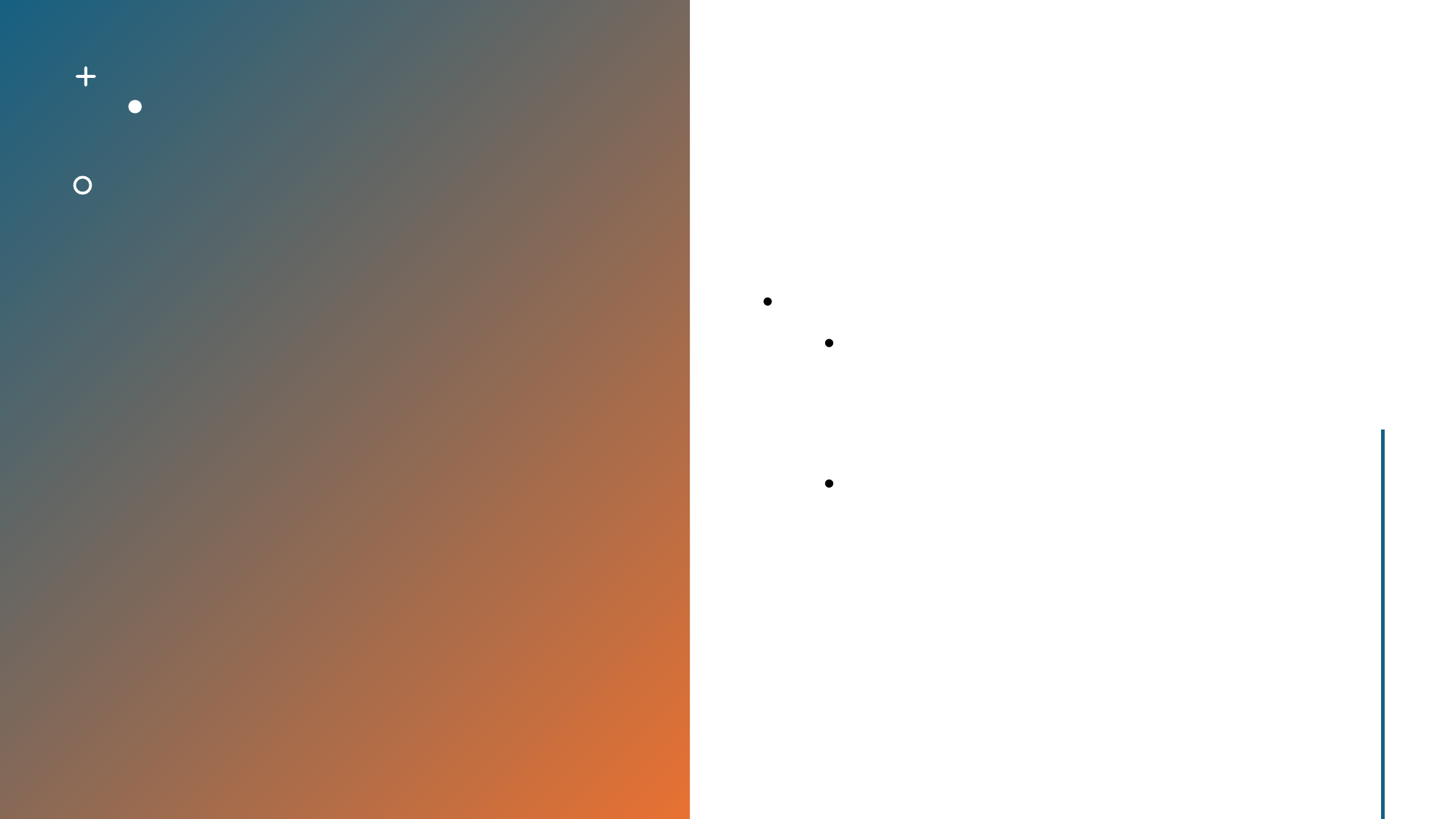

카무라 왕조의 성립
미나모토 노 요리타쓰는 1185년 데나 가와라 전투에서 승리하여 왕위에 올랐으며, 카무라(源) 왕조를 성립했습니다.
이는 왕실의 권력을 확립하고, 중세 일본의 정치 구조를 바꿨습니다.